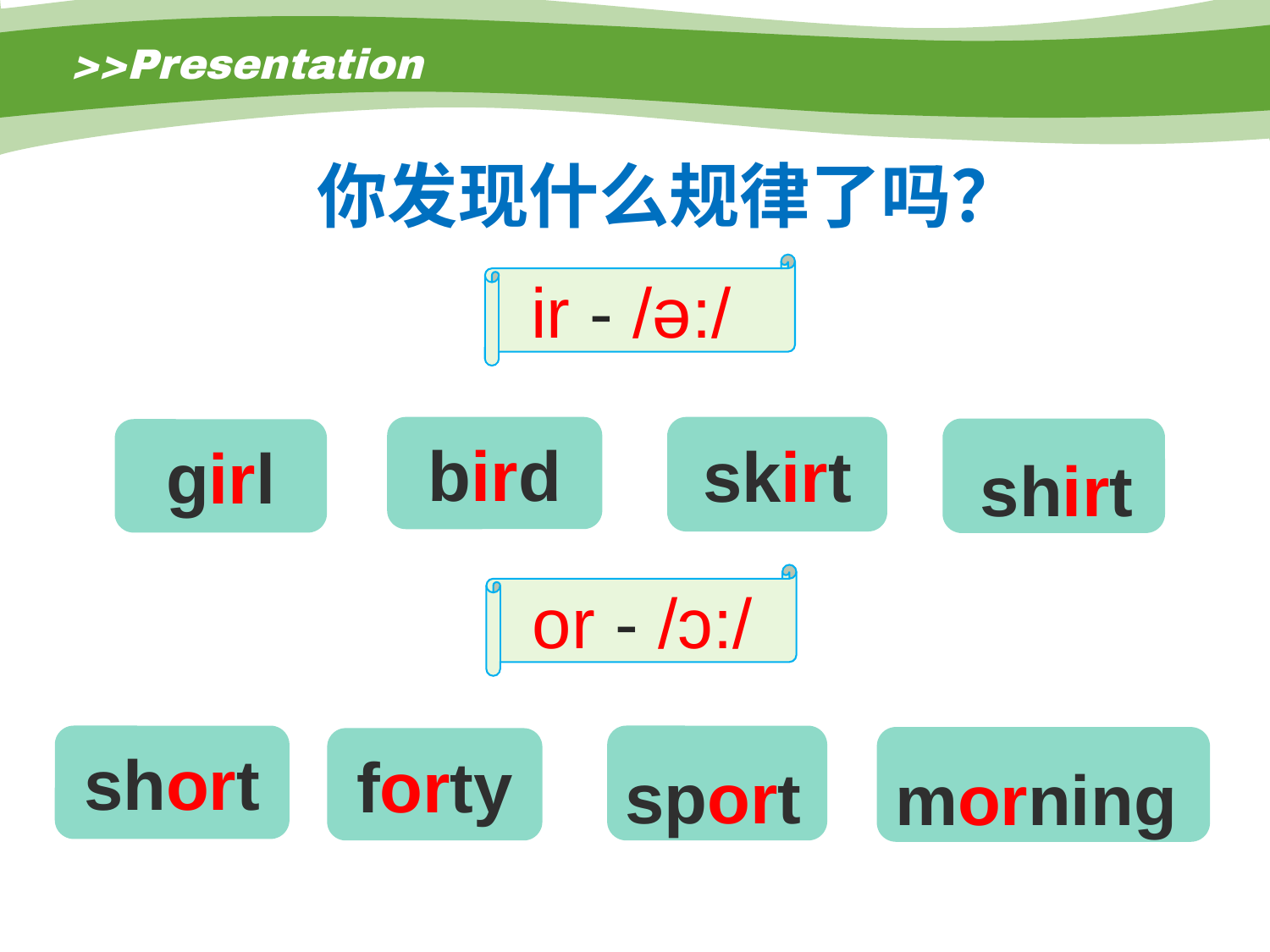

>>Presentation
你发现什么规律了吗？
 ir - /ə:/
bird
skirt
 shirt
girl
 or - /ɔ:/
short
sport
morning
forty